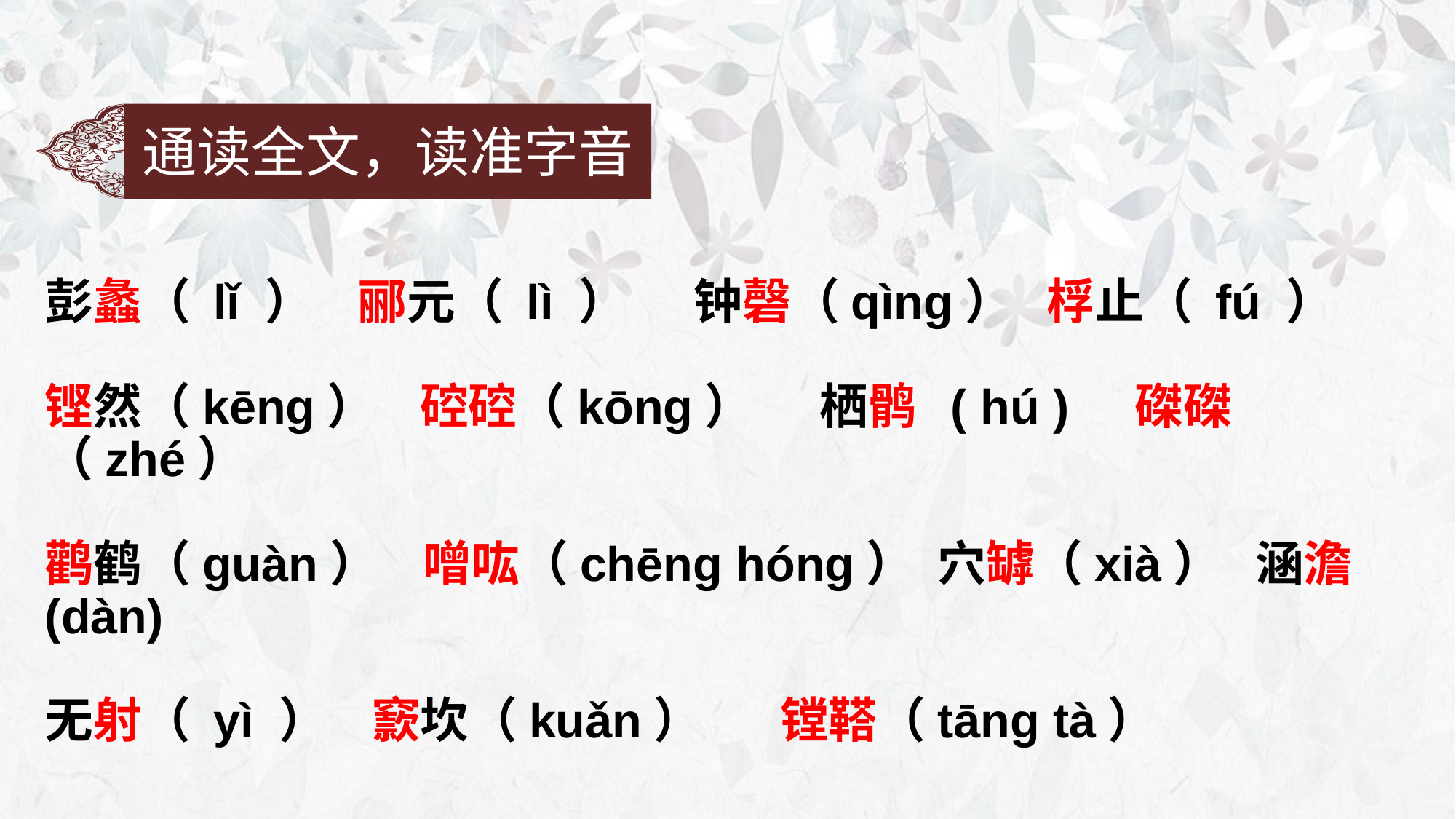

通读全文，读准字音

彭蠡（ lǐ ）    郦元（ lì ）      钟磬（qìng）   桴止（ fú ）

铿然（kēnɡ）    硿硿（kōng）      栖鹘  ( hú )    磔磔（zhé）

鹳鹤（guàn）    噌吰（chēnɡ hónɡ）  穴罅（xià）   涵澹  (dàn)

无射（ yì ）    窾坎（kuǎn）       镗鞳（tānɡ tà）